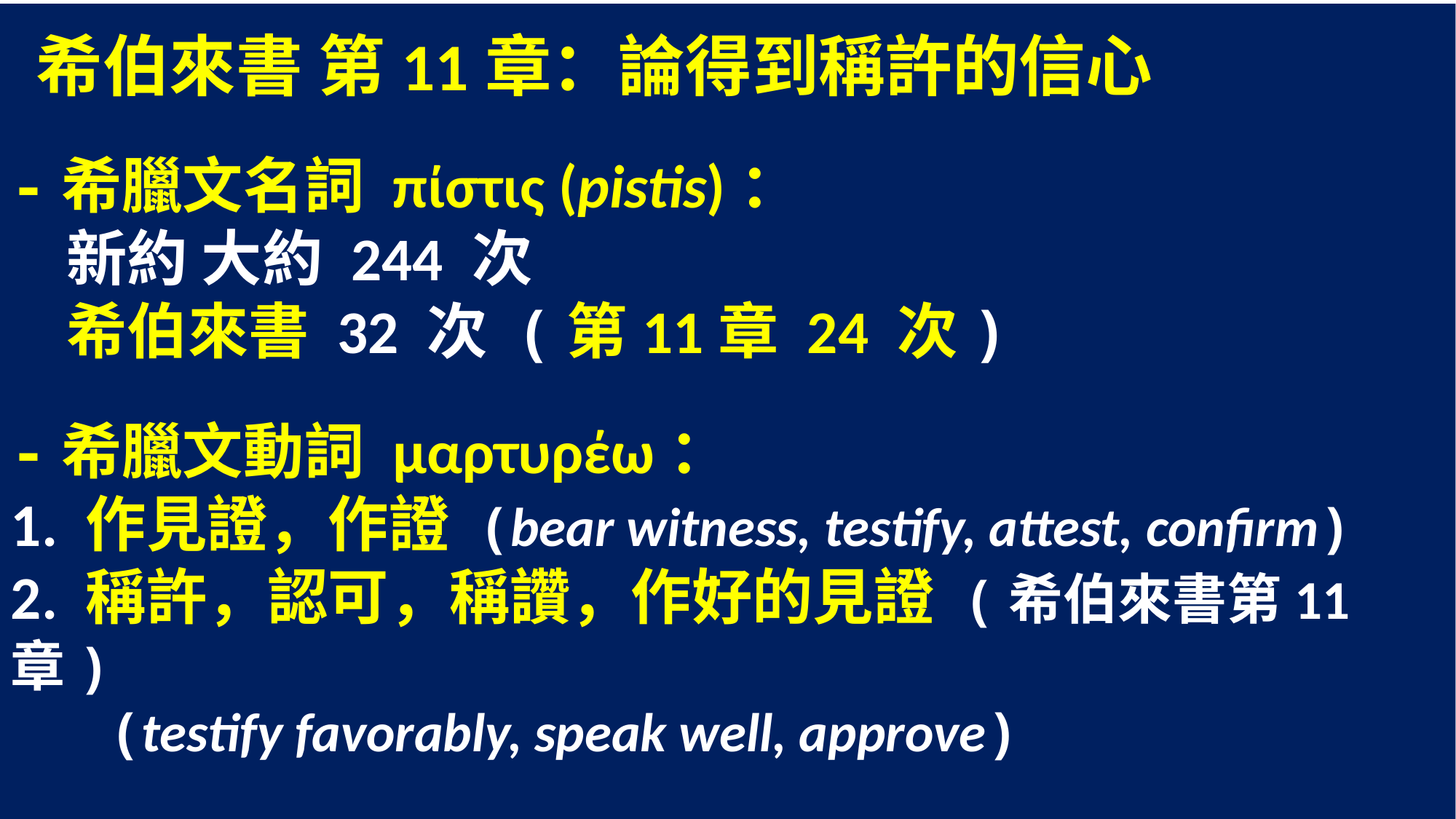

希伯來書 第11章：論得到稱許的信心

-希臘文名詞 πίστις (pistis)：
   新約 大約 244 次
   希伯來書 32 次 (第11章 24 次)

-希臘文動詞 μαρτυρέω：
1. 作見證，作證 (bear witness, testify, attest, confirm)
2. 稱許，認可，稱讚，作好的見證 (希伯來書第11章)
   (testify favorably, speak well, approve)